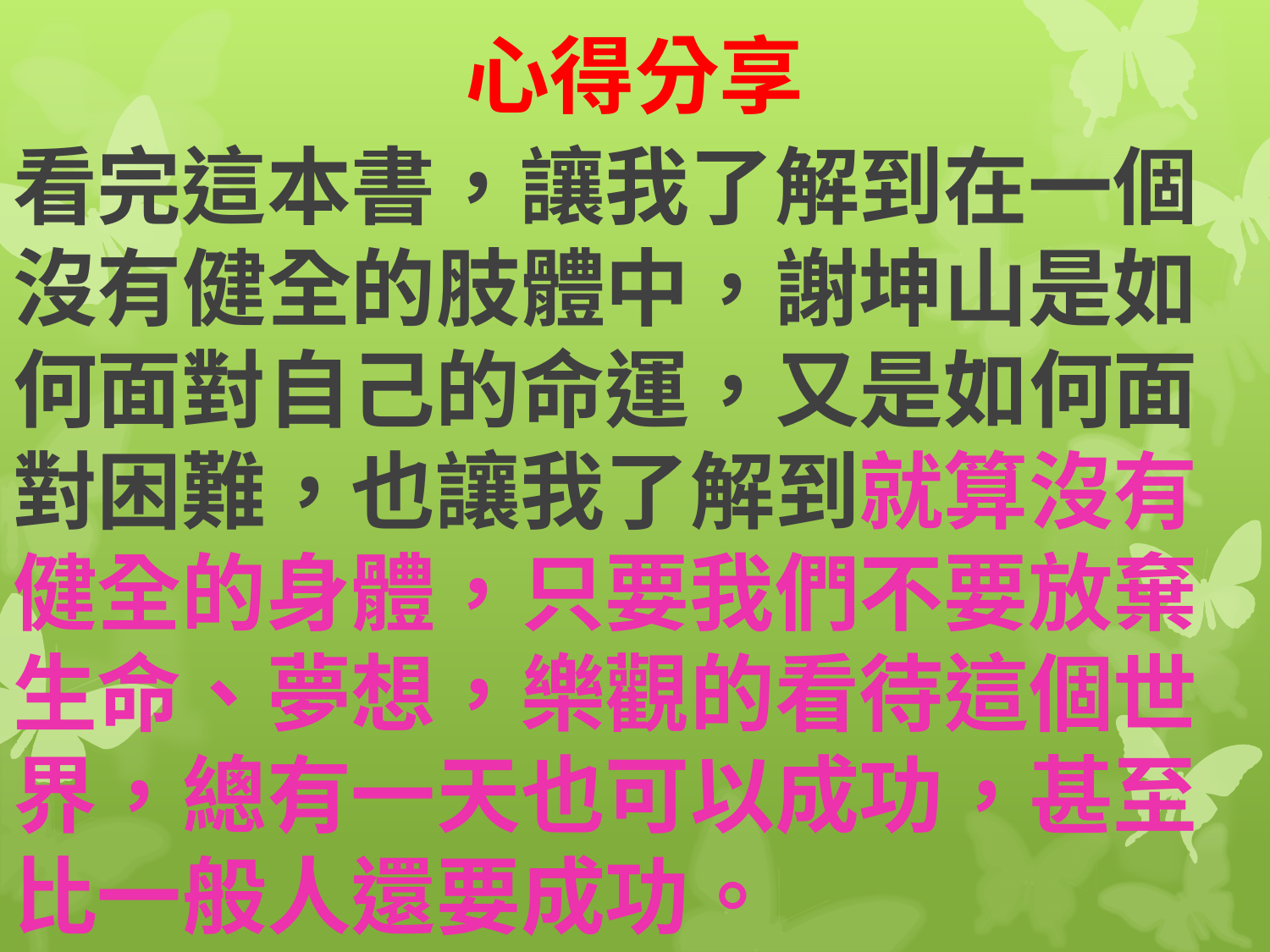

# 心得分享
看完這本書，讓我了解到在一個沒有健全的肢體中，謝坤山是如何面對自己的命運，又是如何面對困難，也讓我了解到就算沒有健全的身體，只要我們不要放棄生命、夢想，樂觀的看待這個世界，總有一天也可以成功，甚至比一般人還要成功。